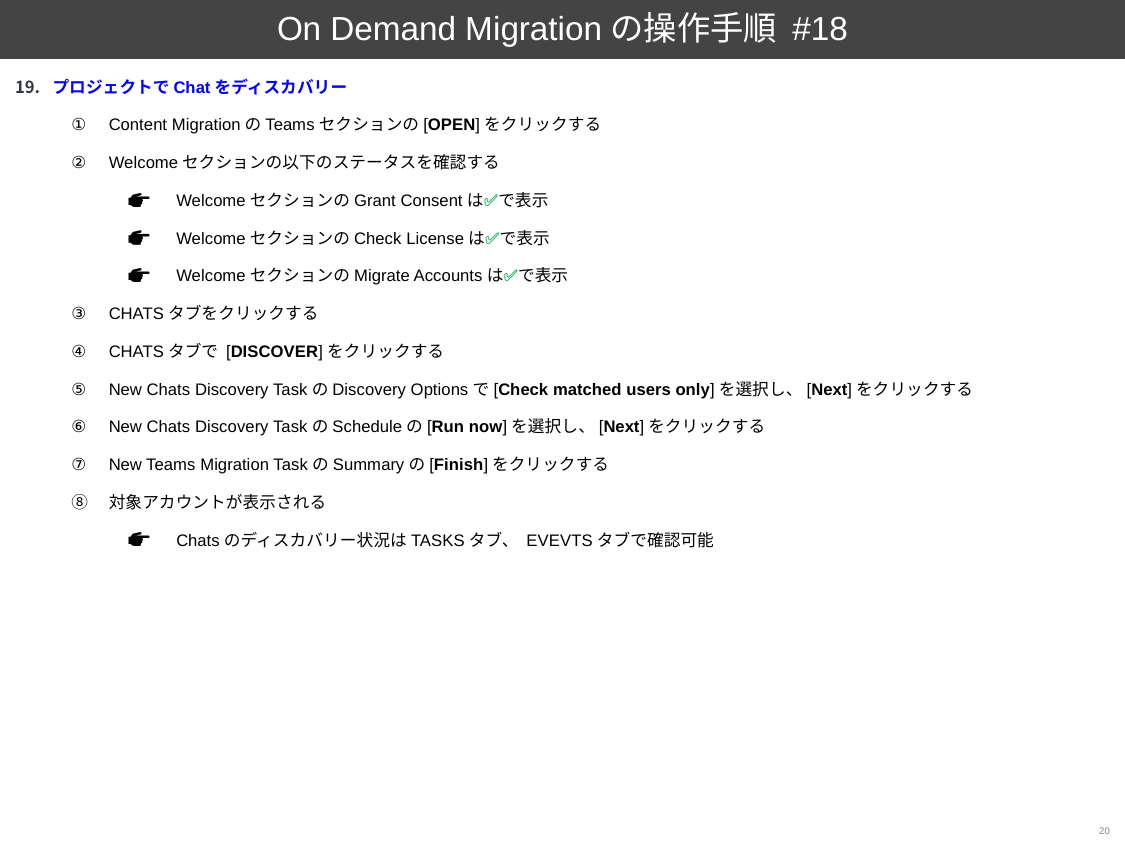

# On Demand Migrationの操作手順 #18
プロジェクトでChatをディスカバリー
Content MigrationのTeamsセクションの[OPEN]をクリックする
Welcomeセクションの以下のステータスを確認する
　WelcomeセクションのGrant Consentは✅で表示
　WelcomeセクションのCheck Licenseは✅で表示
　WelcomeセクションのMigrate Accountsは✅で表示
CHATSタブをクリックする
CHATSタブで [DISCOVER]をクリックする
New Chats Discovery TaskのDiscovery Optionsで[Check matched users only]を選択し、[Next]をクリックする
New Chats Discovery TaskのScheduleの[Run now]を選択し、[Next]をクリックする
New Teams Migration TaskのSummaryの[Finish]をクリックする
対象アカウントが表示される
　Chatsのディスカバリー状況はTASKSタブ、 EVEVTSタブで確認可能